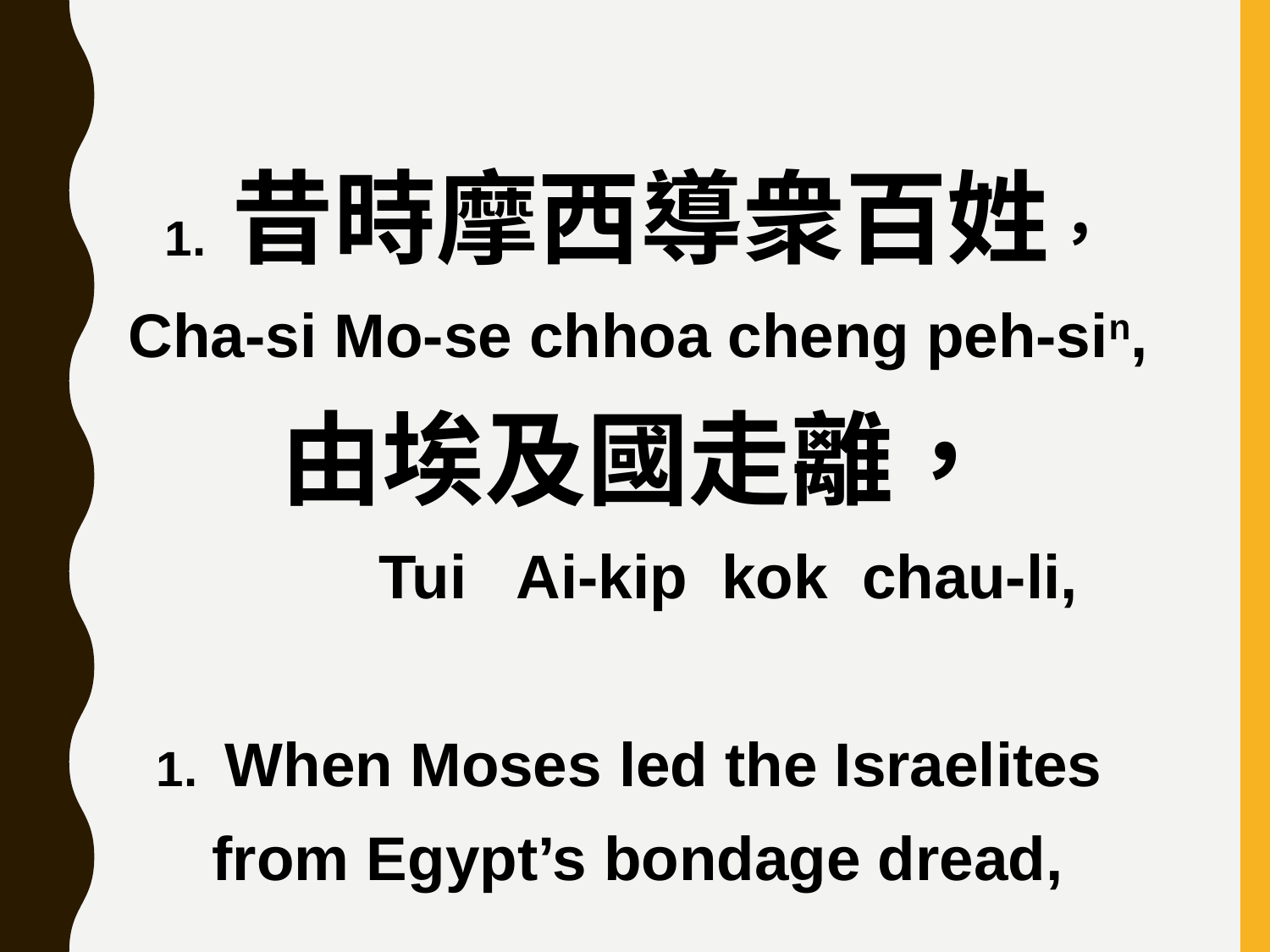

1. 昔時摩西導衆百姓，
Cha-si Mo-se chhoa cheng peh-sin,
由埃及國走離，
                     Tui   Ai-kip  kok  chau-li,

1.  When Moses led the Israelites
from Egypt’s bondage dread,